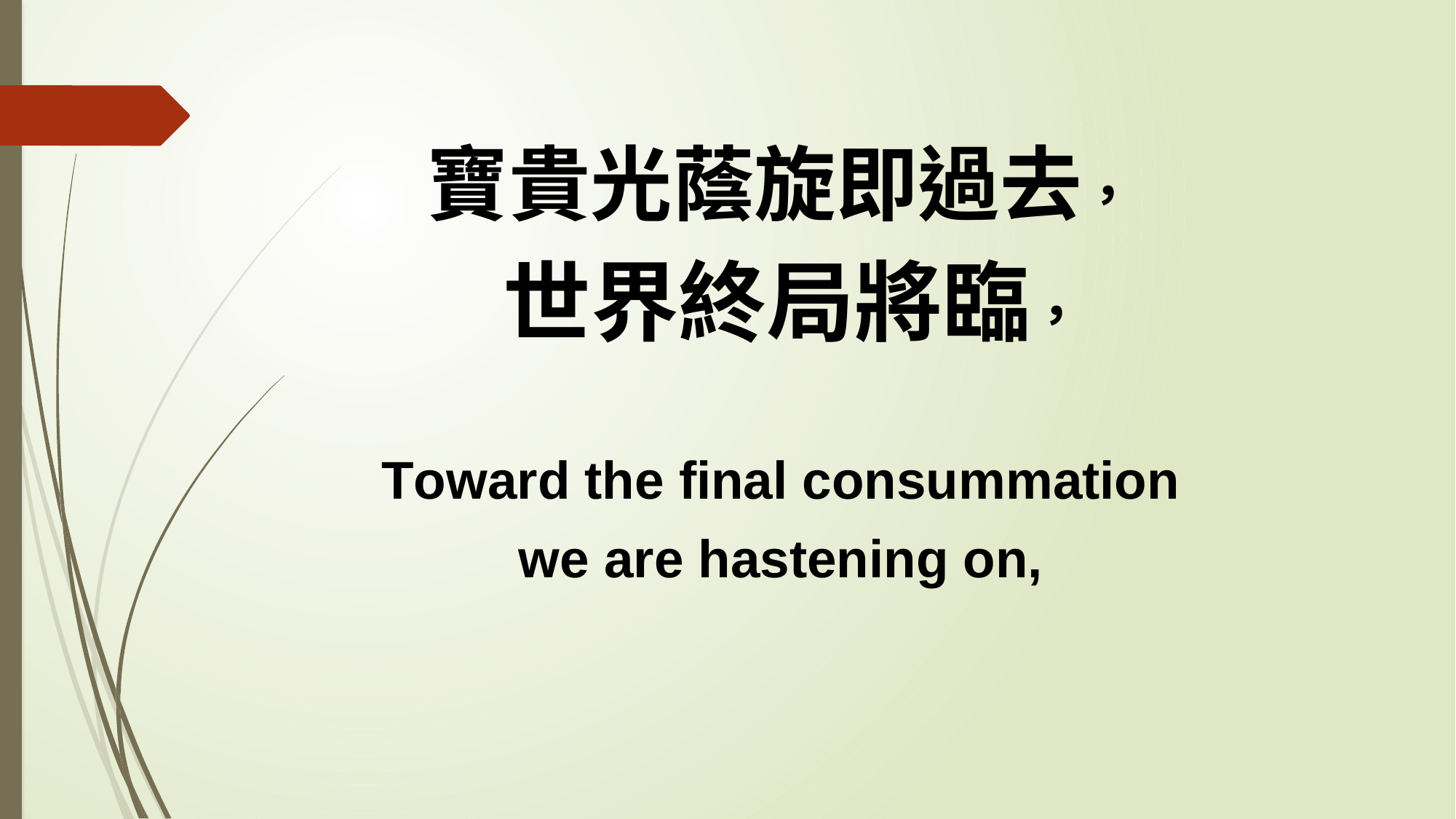

寶貴光蔭旋即過去，
 世界終局將臨，

Toward the final consummation
we are hastening on,